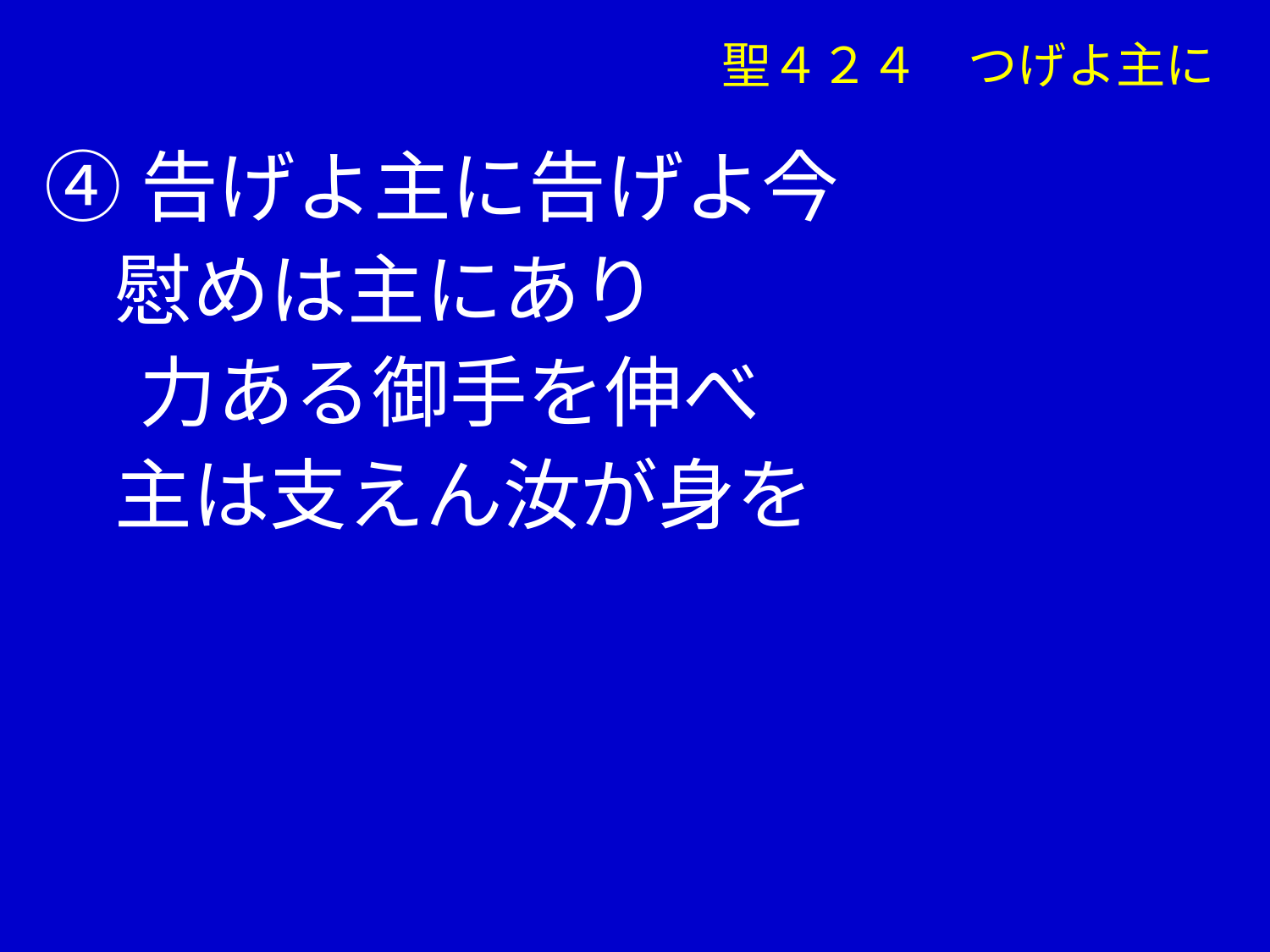

聖４２４　つげよ主に
④告げよ主に告げよ今
   慰めは主にあり
　 力ある御手を伸べ
   主は支えん汝が身を